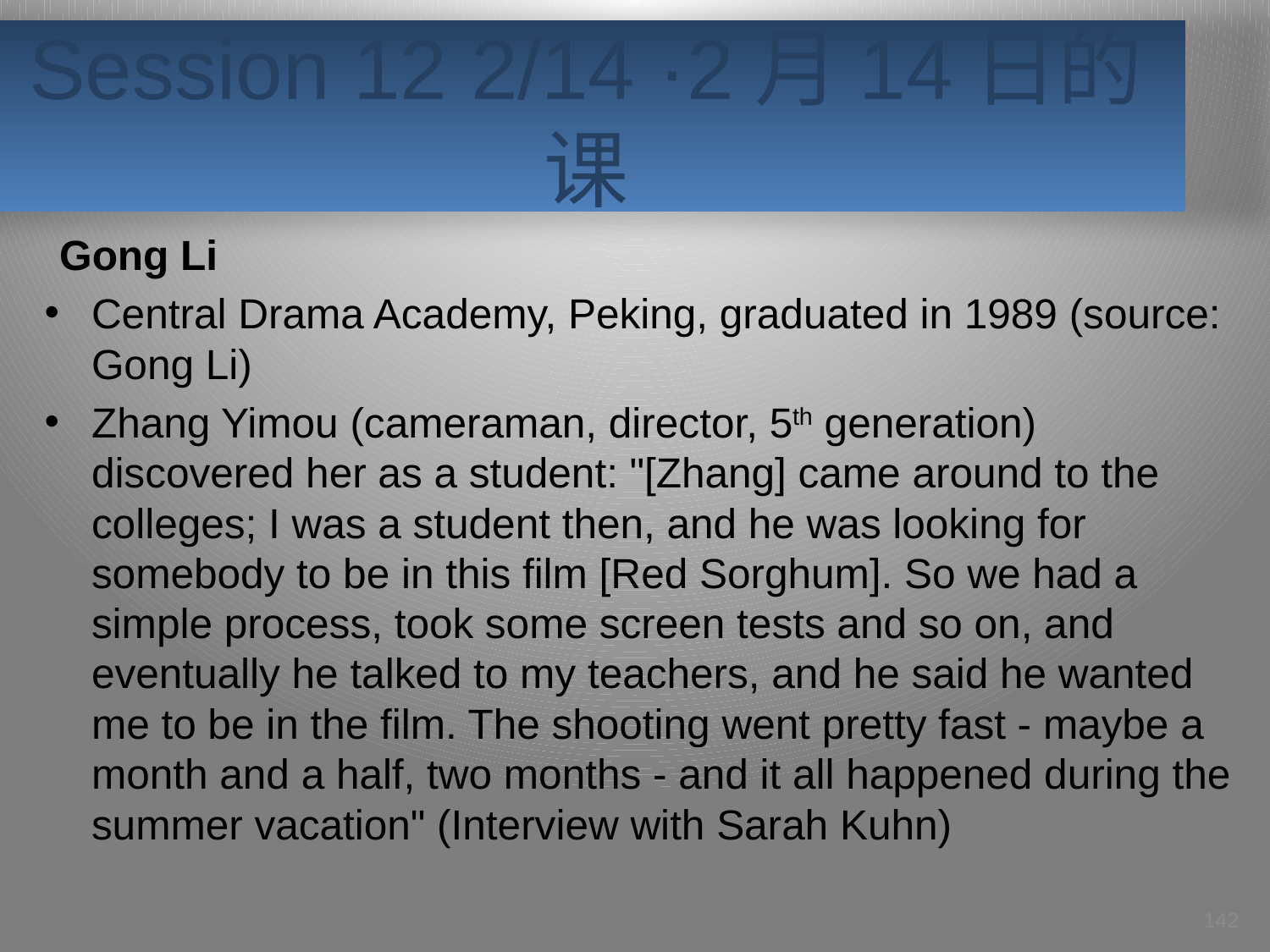

# Session 12 2/14 ·2月14日的课
Gong Li
Central Drama Academy, Peking, graduated in 1989 (source: Gong Li)
Zhang Yimou (cameraman, director, 5th generation) discovered her as a student: "[Zhang] came around to the colleges; I was a student then, and he was looking for somebody to be in this film [Red Sorghum]. So we had a simple process, took some screen tests and so on, and eventually he talked to my teachers, and he said he wanted me to be in the film. The shooting went pretty fast - maybe a month and a half, two months - and it all happened during the summer vacation" (Interview with Sarah Kuhn)
142